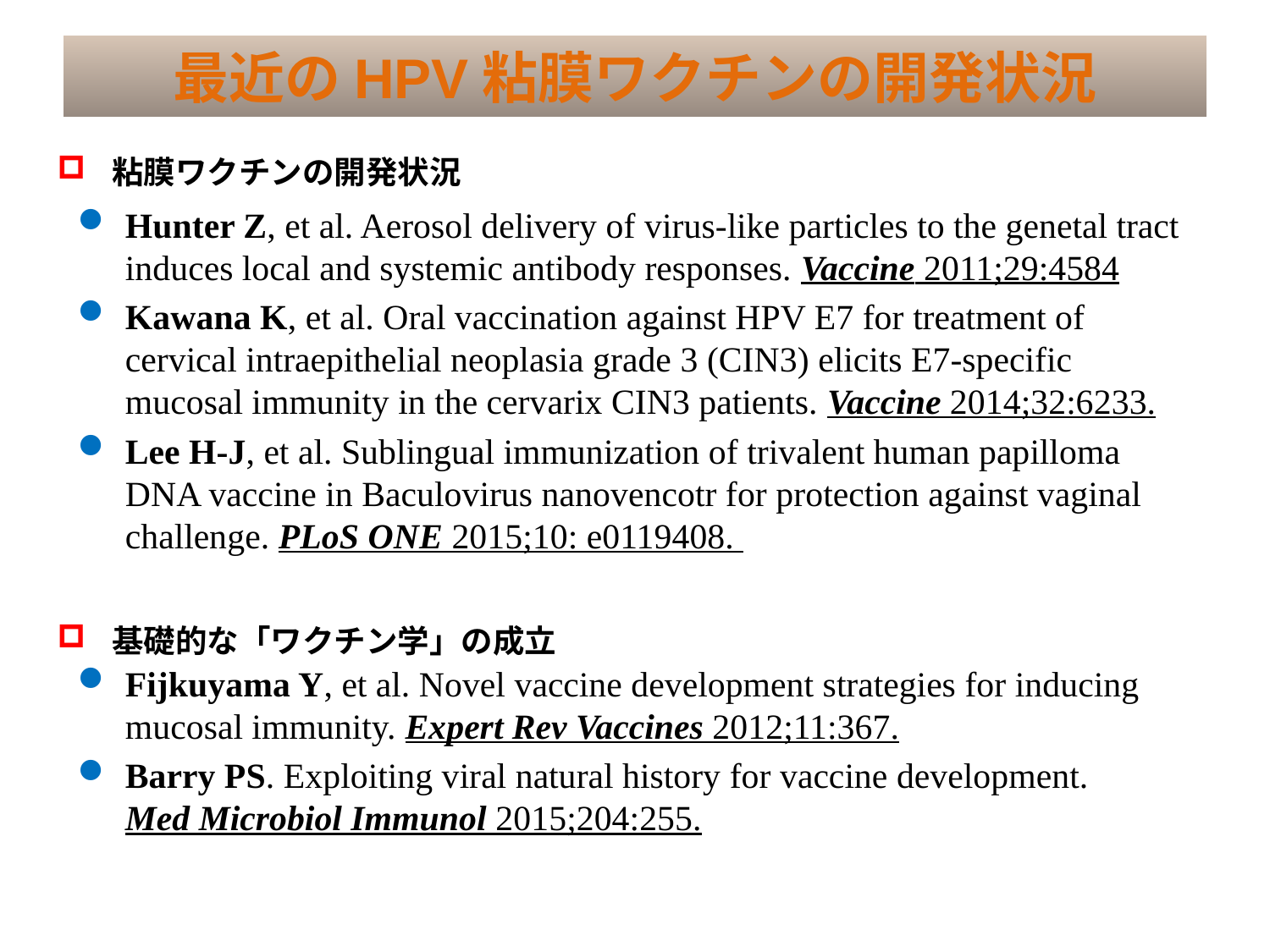

# 最近のHPV粘膜ワクチンの開発状況
 粘膜ワクチンの開発状況
Hunter Z, et al. Aerosol delivery of virus-like particles to the genetal tract induces local and systemic antibody responses. Vaccine 2011;29:4584
Kawana K, et al. Oral vaccination against HPV E7 for treatment of cervical intraepithelial neoplasia grade 3 (CIN3) elicits E7-specific mucosal immunity in the cervarix CIN3 patients. Vaccine 2014;32:6233.
Lee H-J, et al. Sublingual immunization of trivalent human papilloma DNA vaccine in Baculovirus nanovencotr for protection against vaginal challenge. PLoS ONE 2015;10: e0119408.

Fijkuyama Y, et al. Novel vaccine development strategies for inducing mucosal immunity. Expert Rev Vaccines 2012;11:367.
Barry PS. Exploiting viral natural history for vaccine development.       Med Microbiol Immunol 2015;204:255.
 基礎的な「ワクチン学」の成立